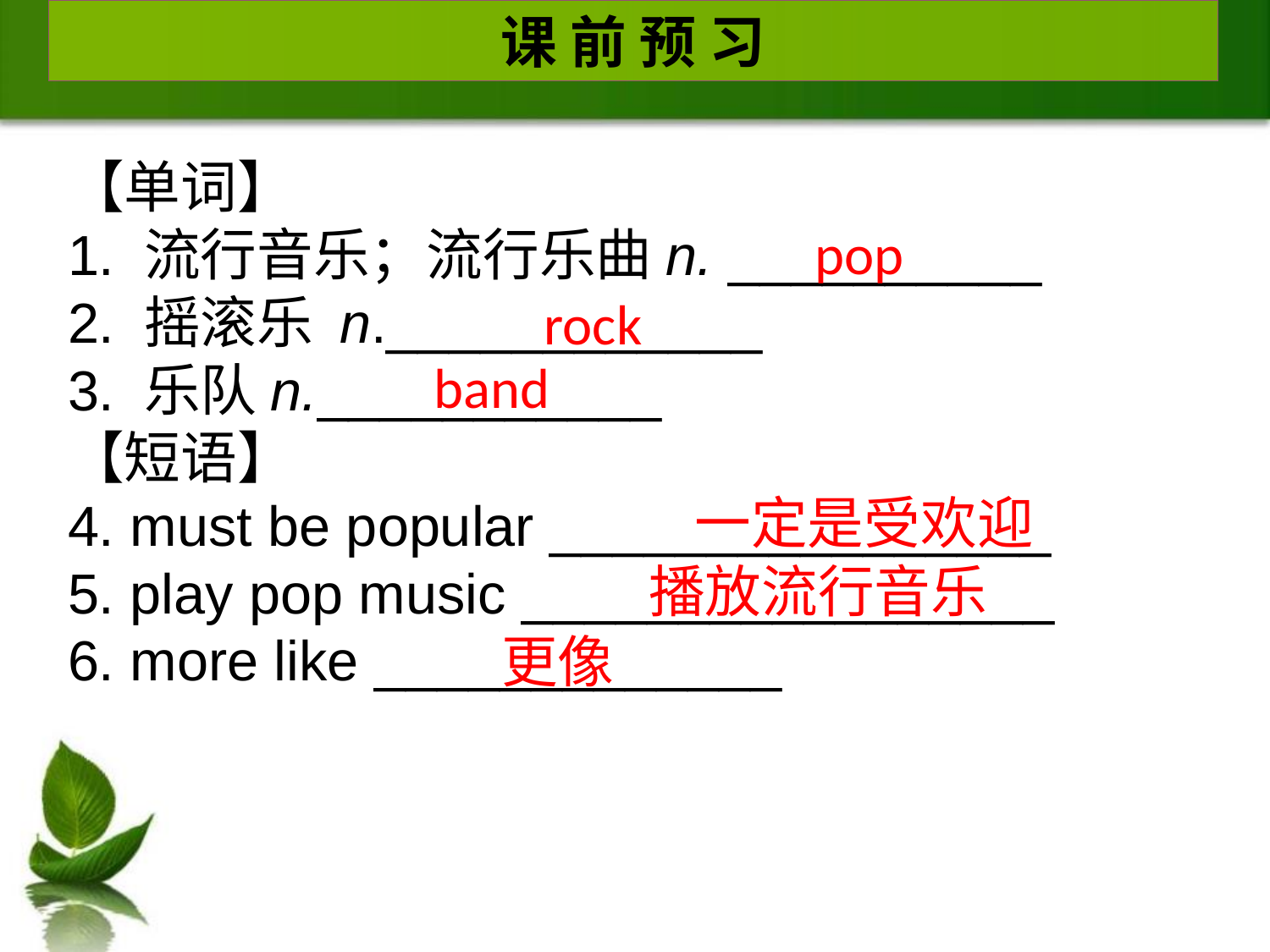

课 前 预 习
【单词】
1. 流行音乐；流行乐曲n. __________
2. 摇滚乐 n.____________
3. 乐队n.___________
【短语】
4. must be popular ________________
5. play pop music _________________
6. more like _____________
pop
rock
band
一定是受欢迎
播放流行音乐
更像